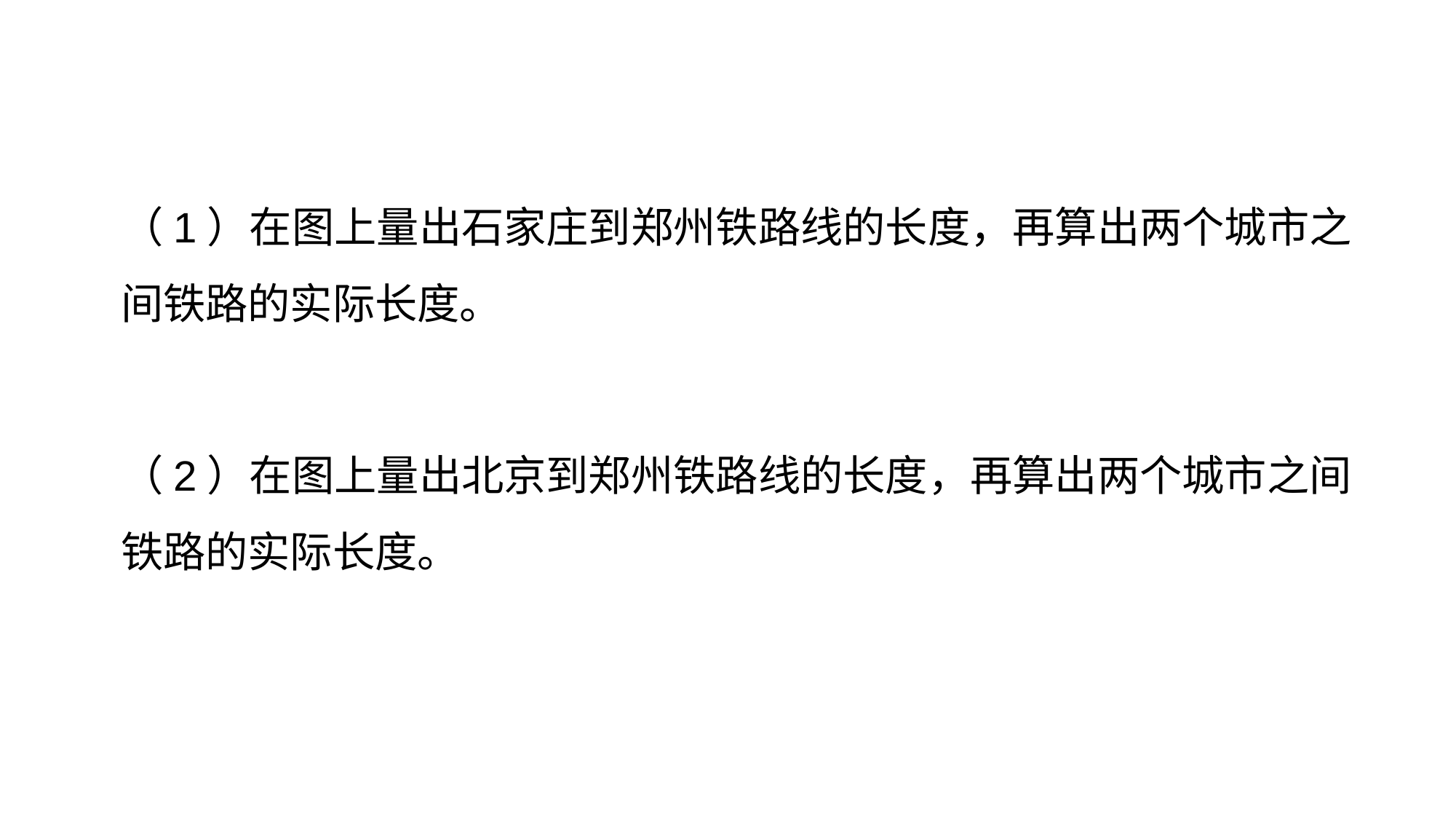

（1）在图上量出石家庄到郑州铁路线的长度，再算出两个城市之间铁路的实际长度。
（2）在图上量出北京到郑州铁路线的长度，再算出两个城市之间铁路的实际长度。